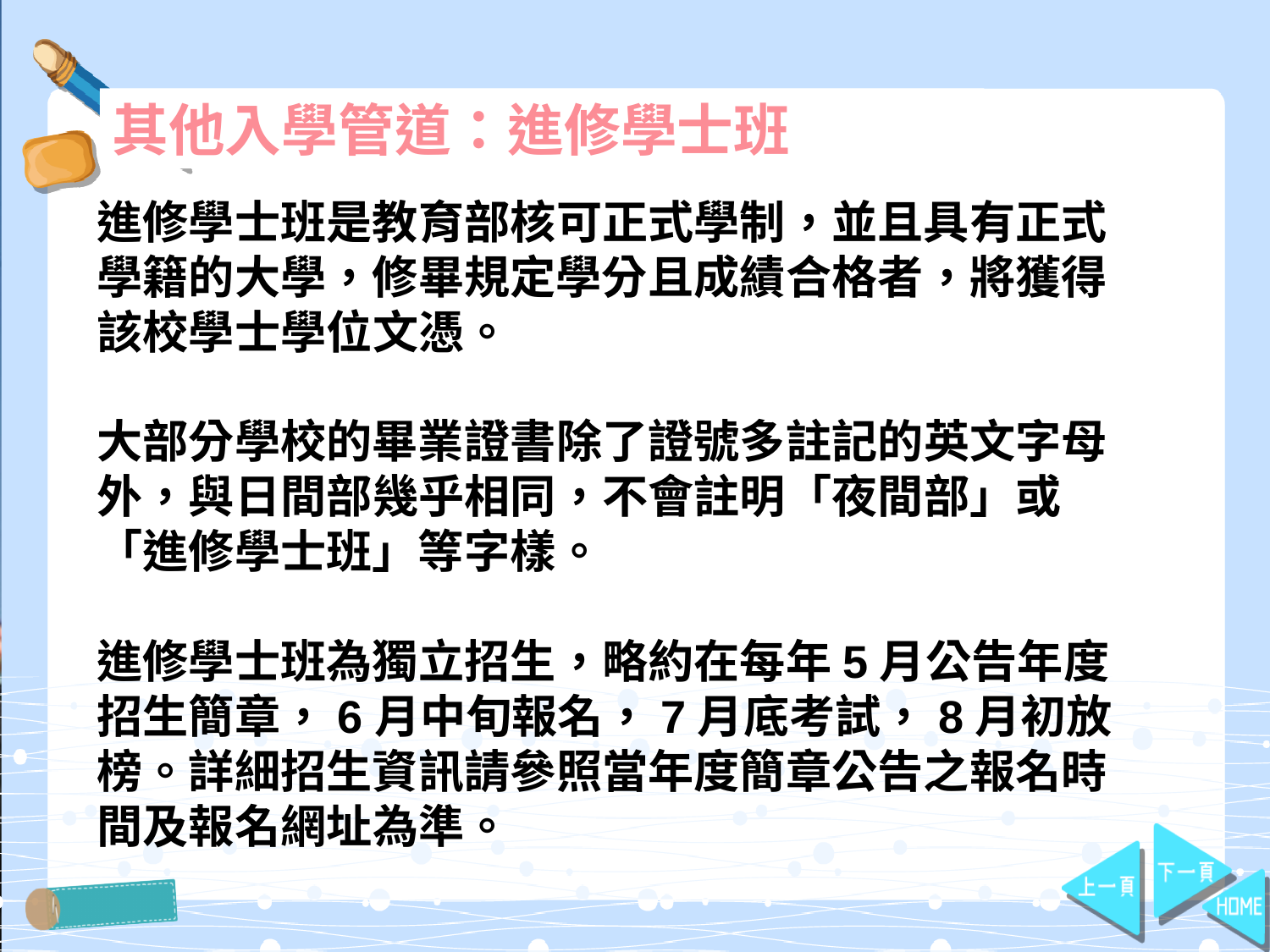

其他入學管道：進修學士班
進修學士班是教育部核可正式學制，並且具有正式學籍的大學，修畢規定學分且成績合格者，將獲得該校學士學位文憑。

大部分學校的畢業證書除了證號多註記的英文字母外，與日間部幾乎相同，不會註明「夜間部」或「進修學士班」等字樣。

進修學士班為獨立招生，略約在每年5月公告年度招生簡章，6月中旬報名，7月底考試，8月初放榜。詳細招生資訊請參照當年度簡章公告之報名時間及報名網址為準。